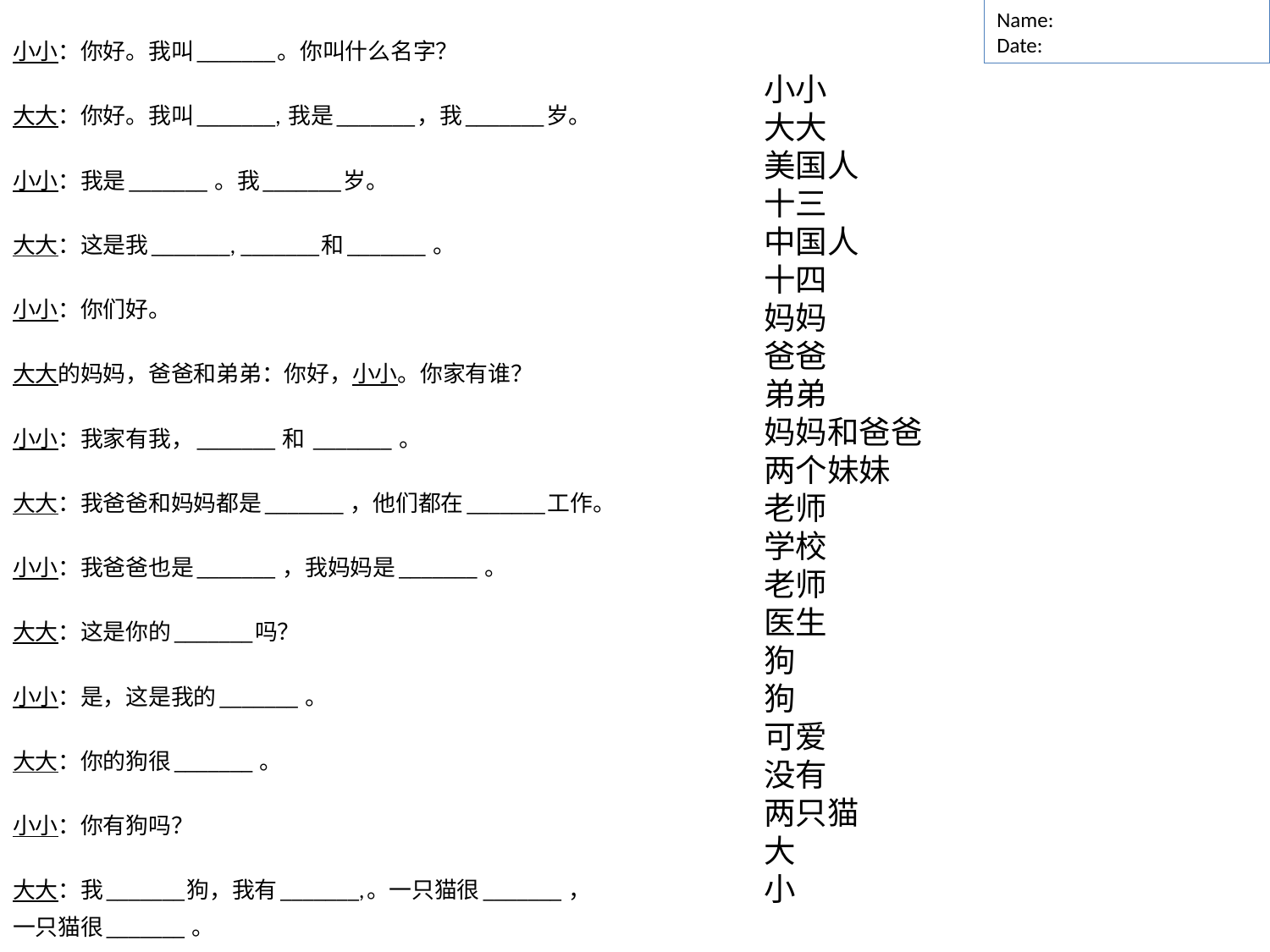

小小：你好。我叫_______。你叫什么名字？

大大：你好。我叫_______, 我是_______，我_______岁。

小小：我是_______ 。我_______岁。

大大：这是我_______, _______和_______ 。

小小：你们好。

大大的妈妈，爸爸和弟弟：你好，小小。你家有谁？

小小：我家有我，_______ 和 _______ 。

大大：我爸爸和妈妈都是_______ ，他们都在_______工作。

小小：我爸爸也是_______ ，我妈妈是_______ 。

大大：这是你的_______吗？

小小：是，这是我的_______ 。

大大：你的狗很_______ 。

小小：你有狗吗？

大大：我_______狗，我有_______,。一只猫很_______ ，
一只猫很_______ 。

Name:
Date:
小小
大大
美国人
十三
中国人
十四
妈妈
爸爸
弟弟
妈妈和爸爸
两个妹妹
老师
学校
老师
医生
狗
狗
可爱
没有
两只猫
大
小